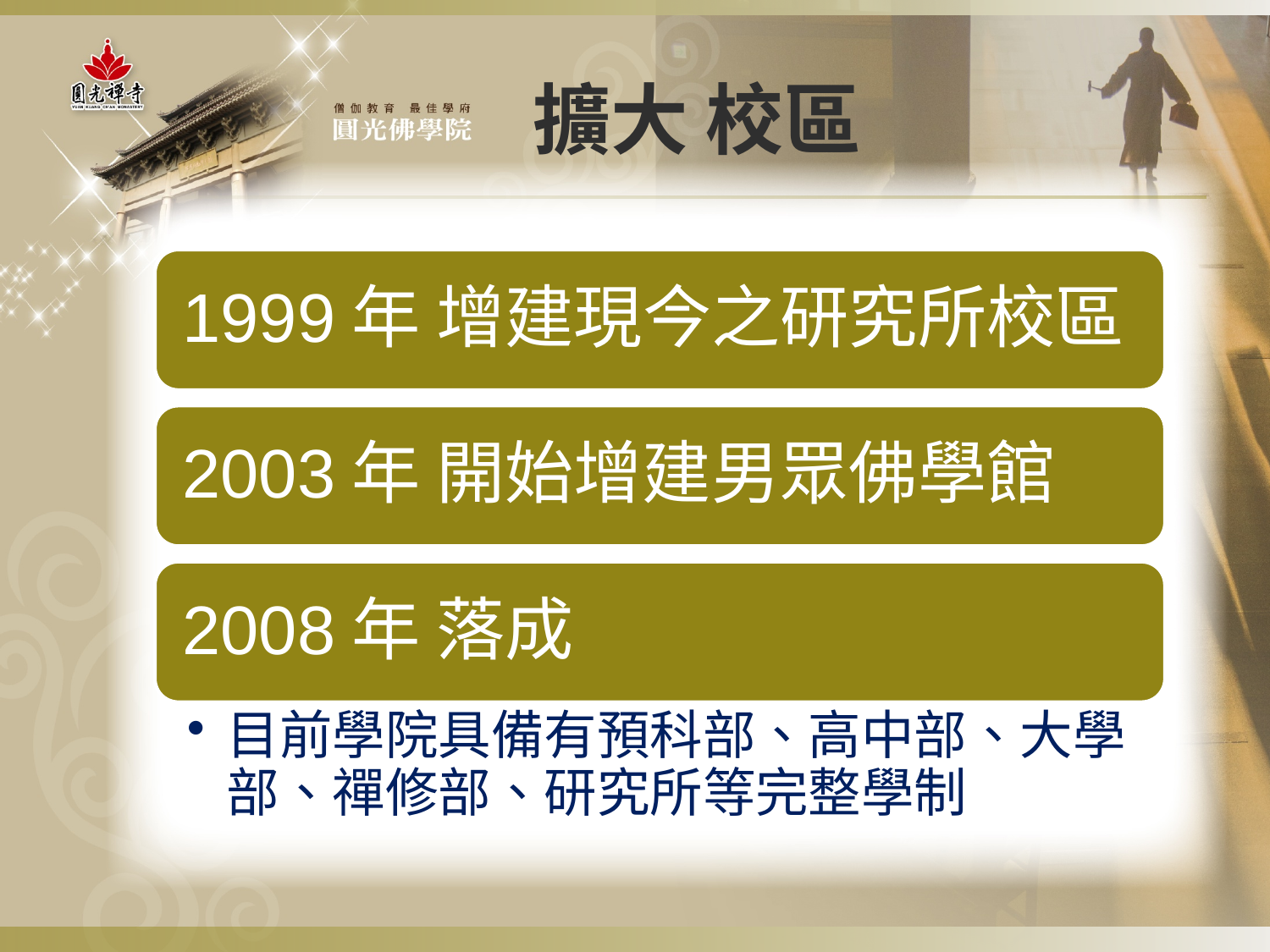

# 擴大 校區
1999年 增建現今之研究所校區
2003年 開始增建男眾佛學館
2008年 落成
目前學院具備有預科部、高中部、大學部、禪修部、研究所等完整學制